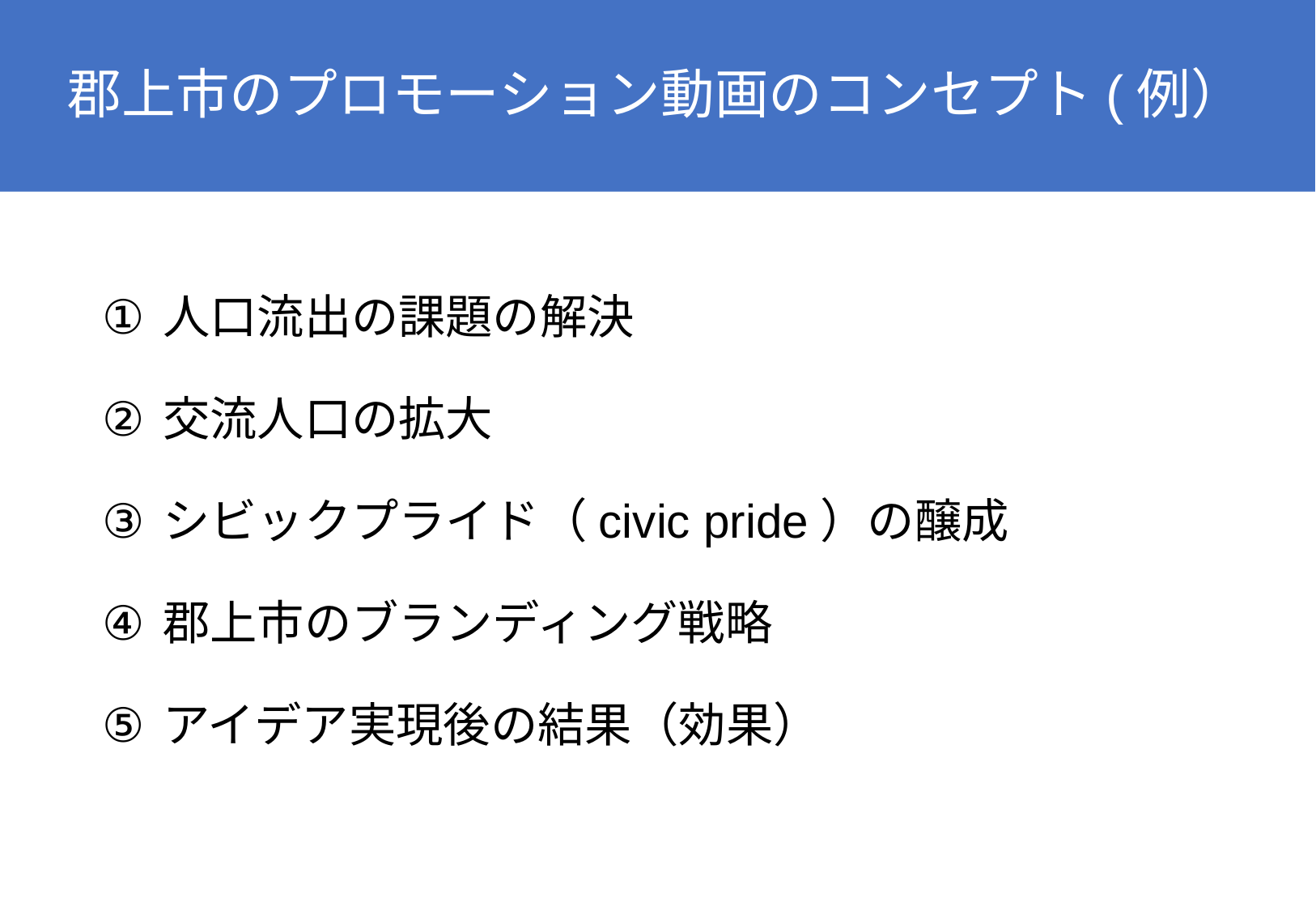

# 郡上市のプロモーション動画のコンセプト(例）
人口流出の課題の解決
交流人口の拡大
シビックプライド（civic pride）の醸成
郡上市のブランディング戦略
アイデア実現後の結果（効果）